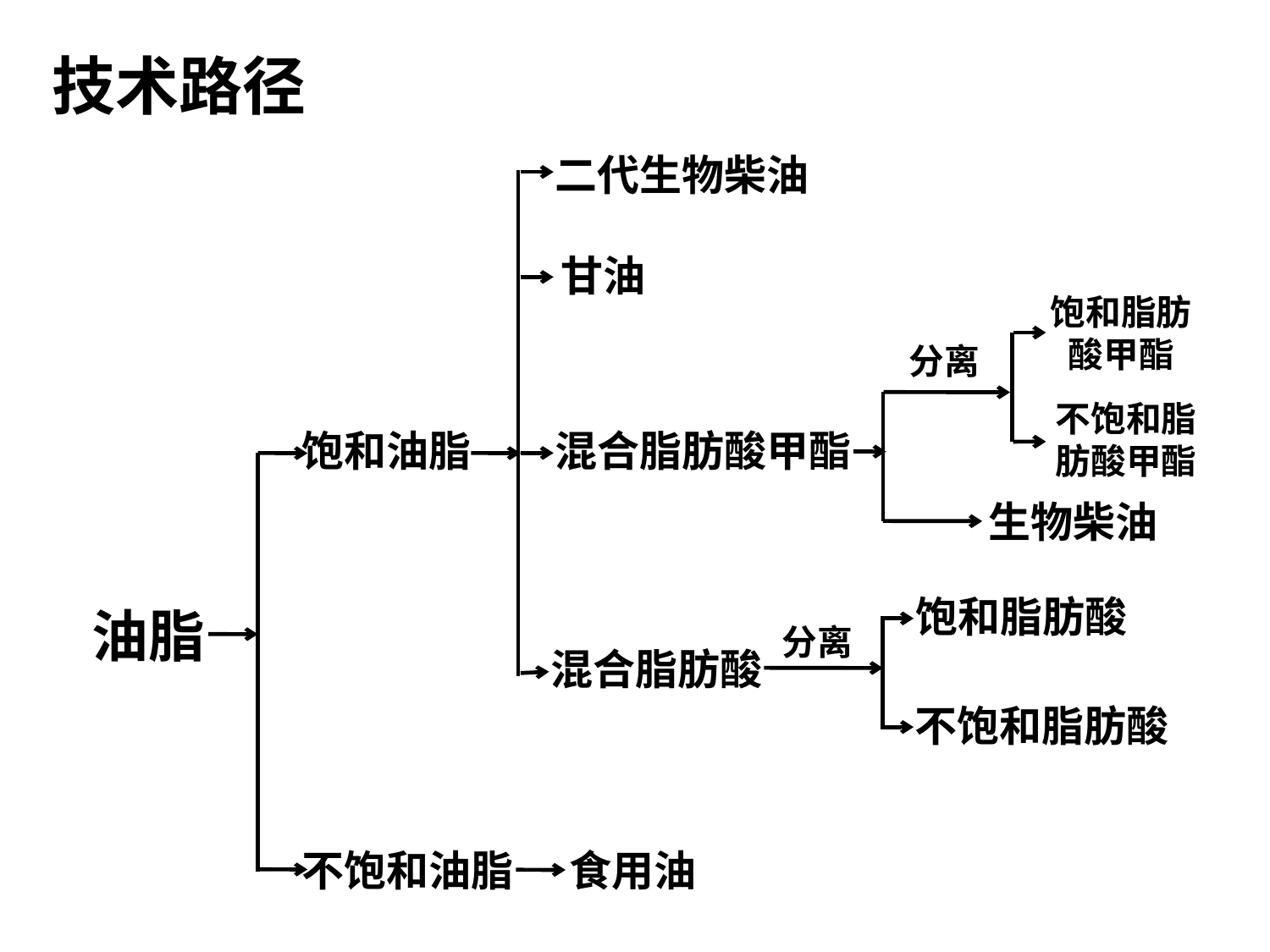

技术路径
二代生物柴油
甘油
饱和脂肪
酸甲酯
分离
不饱和脂
肪酸甲酯
饱和油脂
混合脂肪酸甲酯
生物柴油
饱和脂肪酸
油脂
分离
混合脂肪酸
不饱和脂肪酸
不饱和油脂
食用油